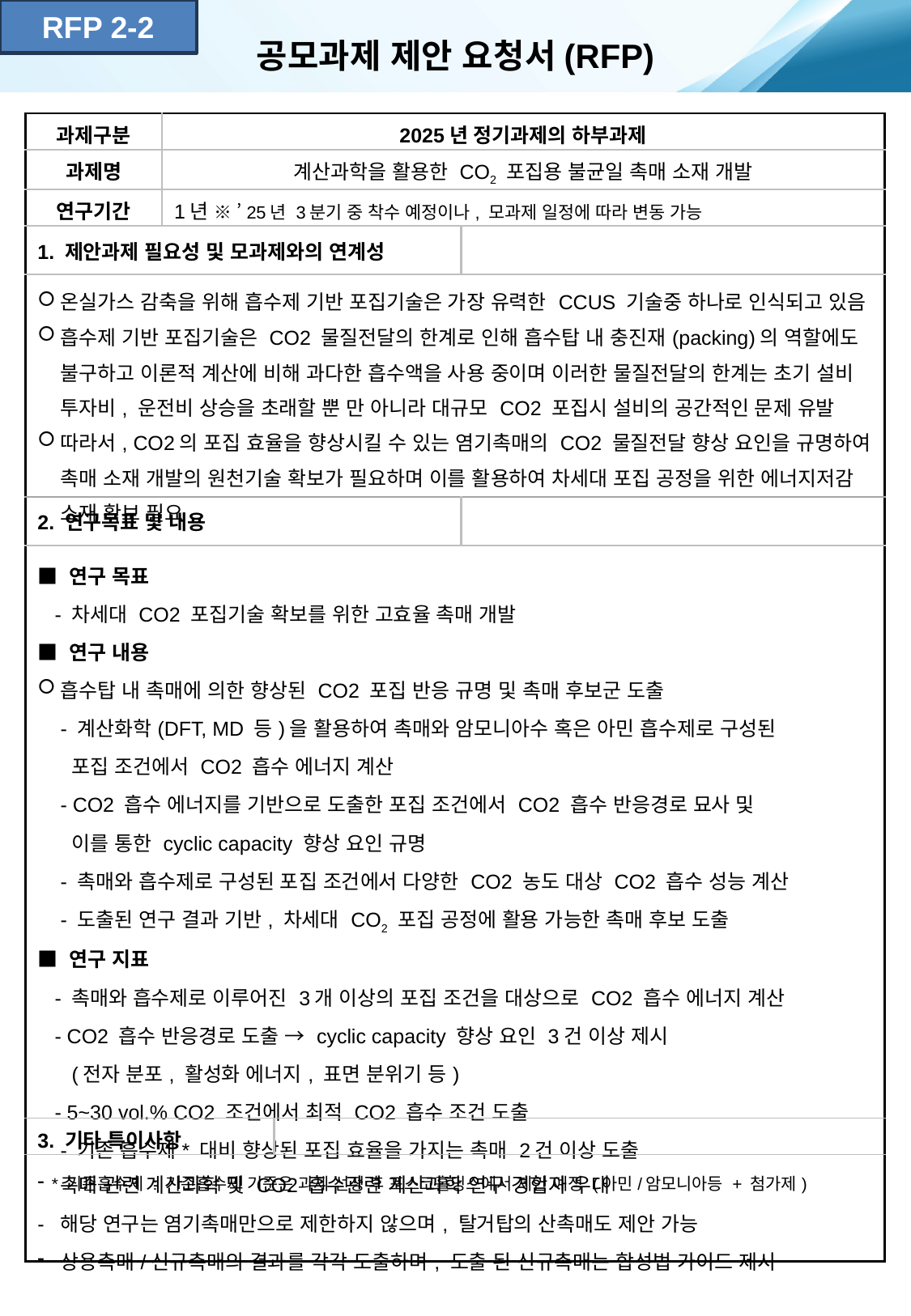

RFP 2-2
공모과제 제안 요청서(RFP)
| 과제구분 | 2025년 정기과제의 하부과제 |  |  |
| --- | --- | --- | --- |
| 과제명 | 계산과학을 활용한 CO2 포집용 불균일 촉매 소재 개발 |  |  |
| 연구기간 | 1년 ※ ’25년 3분기 중 착수 예정이나, 모과제 일정에 따라 변동 가능 |  |  |
| 1. 제안과제 필요성 및 모과제와의 연계성 |  |  |  |
| 온실가스 감축을 위해 흡수제 기반 포집기술은 가장 유력한 CCUS 기술중 하나로 인식되고 있음 흡수제 기반 포집기술은 CO2 물질전달의 한계로 인해 흡수탑 내 충진재(packing)의 역할에도 불구하고 이론적 계산에 비해 과다한 흡수액을 사용 중이며 이러한 물질전달의 한계는 초기 설비 투자비, 운전비 상승을 초래할 뿐 만 아니라 대규모 CO2 포집시 설비의 공간적인 문제 유발 따라서, CO2의 포집 효율을 향상시킬 수 있는 염기촉매의 CO2 물질전달 향상 요인을 규명하여 촉매 소재 개발의 원천기술 확보가 필요하며 이를 활용하여 차세대 포집 공정을 위한 에너지저감 소재 확보 필요 |  |  |  |
| 2. 연구목표 및 내용 |  |  |  |
| ■ 연구 목표 - 차세대 CO2 포집기술 확보를 위한 고효율 촉매 개발 ■ 연구 내용 흡수탑 내 촉매에 의한 향상된 CO2 포집 반응 규명 및 촉매 후보군 도출 - 계산화학(DFT, MD 등)을 활용하여 촉매와 암모니아수 혹은 아민 흡수제로 구성된 포집 조건에서 CO2 흡수 에너지 계산 - CO2 흡수 에너지를 기반으로 도출한 포집 조건에서 CO2 흡수 반응경로 묘사 및 이를 통한 cyclic capacity 향상 요인 규명 - 촉매와 흡수제로 구성된 포집 조건에서 다양한 CO2 농도 대상 CO2 흡수 성능 계산 - 도출된 연구 결과 기반, 차세대 CO2 포집 공정에 활용 가능한 촉매 후보 도출 ■ 연구 지표 - 촉매와 흡수제로 이루어진 3개 이상의 포집 조건을 대상으로 CO2 흡수 에너지 계산 - CO2 흡수 반응경로 도출 → cyclic capacity 향상 요인 3건 이상 제시 (전자 분포, 활성화 에너지, 표면 분위기 등) - 5~30 vol.% CO2 조건에서 최적 CO2 흡수 조건 도출 - 기존 흡수제\* 대비 향상된 포집 효율을 가지는 촉매 2건 이상 도출 \* 기존흡수제 : 기존흡수제 기준은 과제 선정 후 포스코홀딩스에서 제안 예정 (아민/암모니아등 + 첨가제) |  |  |  |
| 3. 기타 특이사항 |  |  |  |
| 촉매 관련 계산과학 및 CO2 흡수관련 계산과학 연구 경험자 우대 - 해당 연구는 염기촉매만으로 제한하지 않으며, 탈거탑의 산촉매도 제안 가능 상용촉매/신규촉매의 결과를 각각 도출하며, 도출 된 신규촉매는 합성법 가이드 제시 |  |  |  |